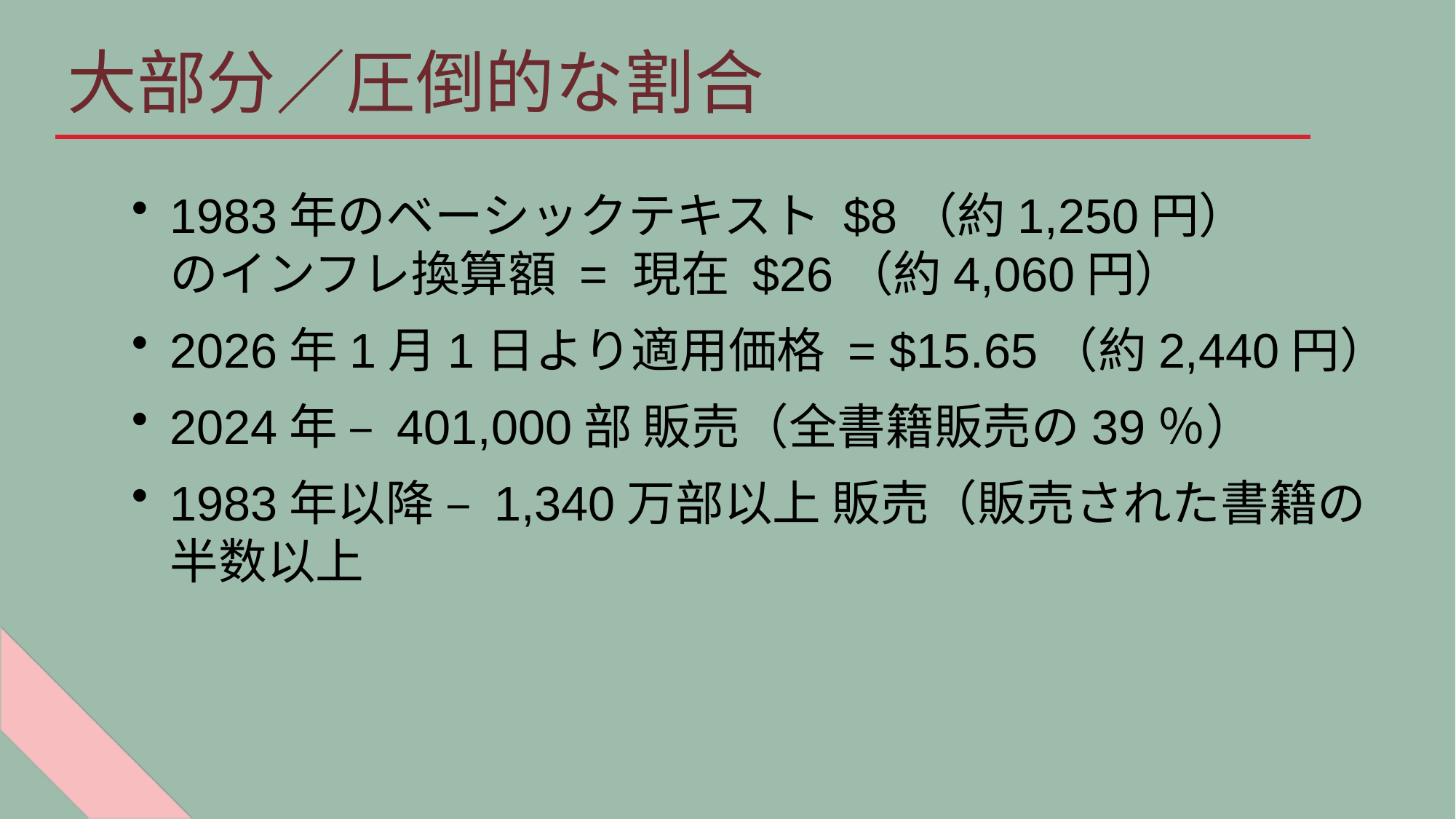

大部分／圧倒的な割合

1983年のベーシックテキスト $8（約1,250円）　　 のインフレ換算額 = 現在 $26（約4,060円）
2026年1月1日より適用価格 = $15.65（約2,440円）
2024年 – 401,000部 販売（全書籍販売の39％）
1983年以降 – 1,340万部以上 販売（販売された書籍の半数以上